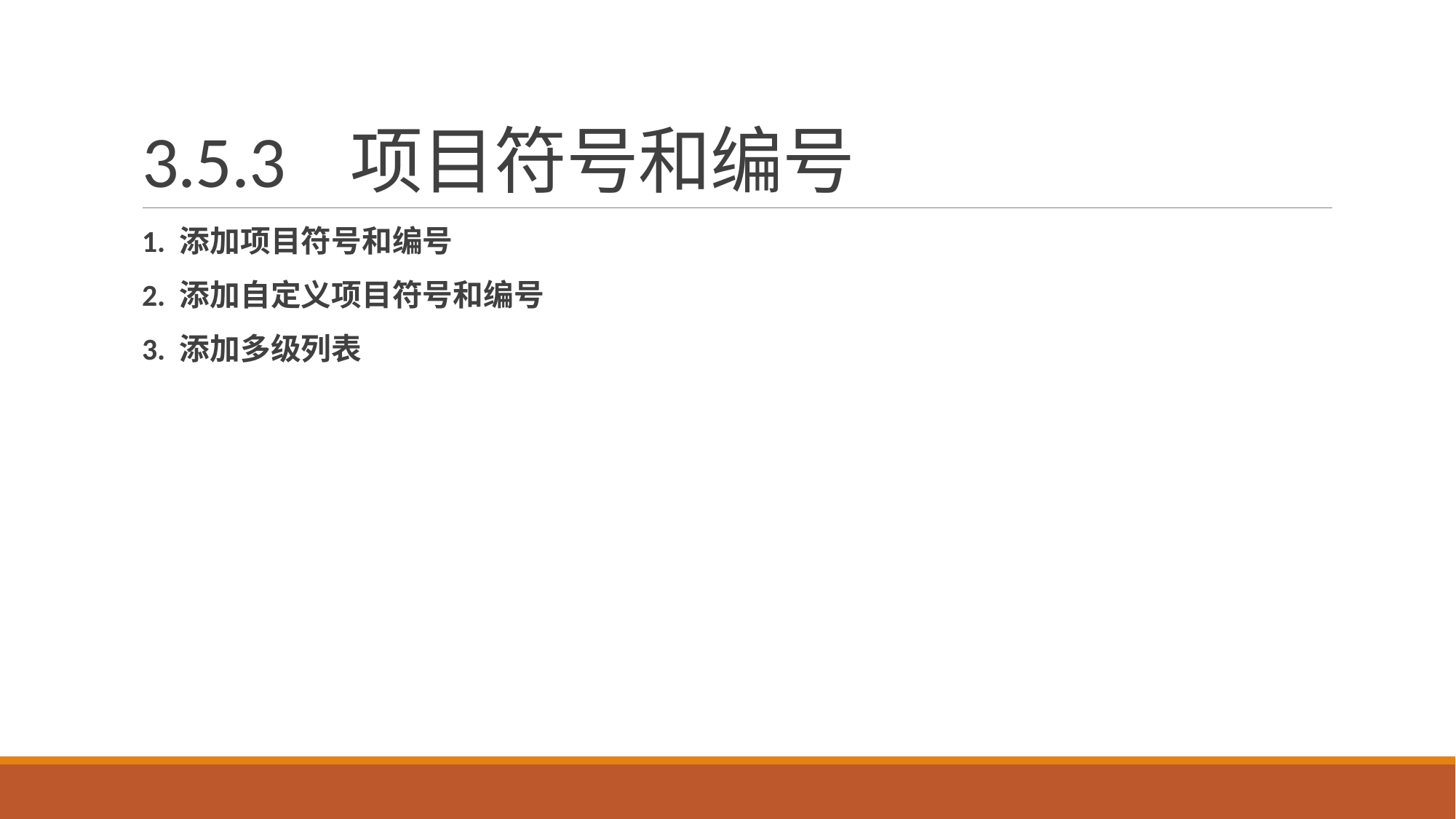

# 3.5.3   项目符号和编号
1. 添加项目符号和编号
2. 添加自定义项目符号和编号
3. 添加多级列表